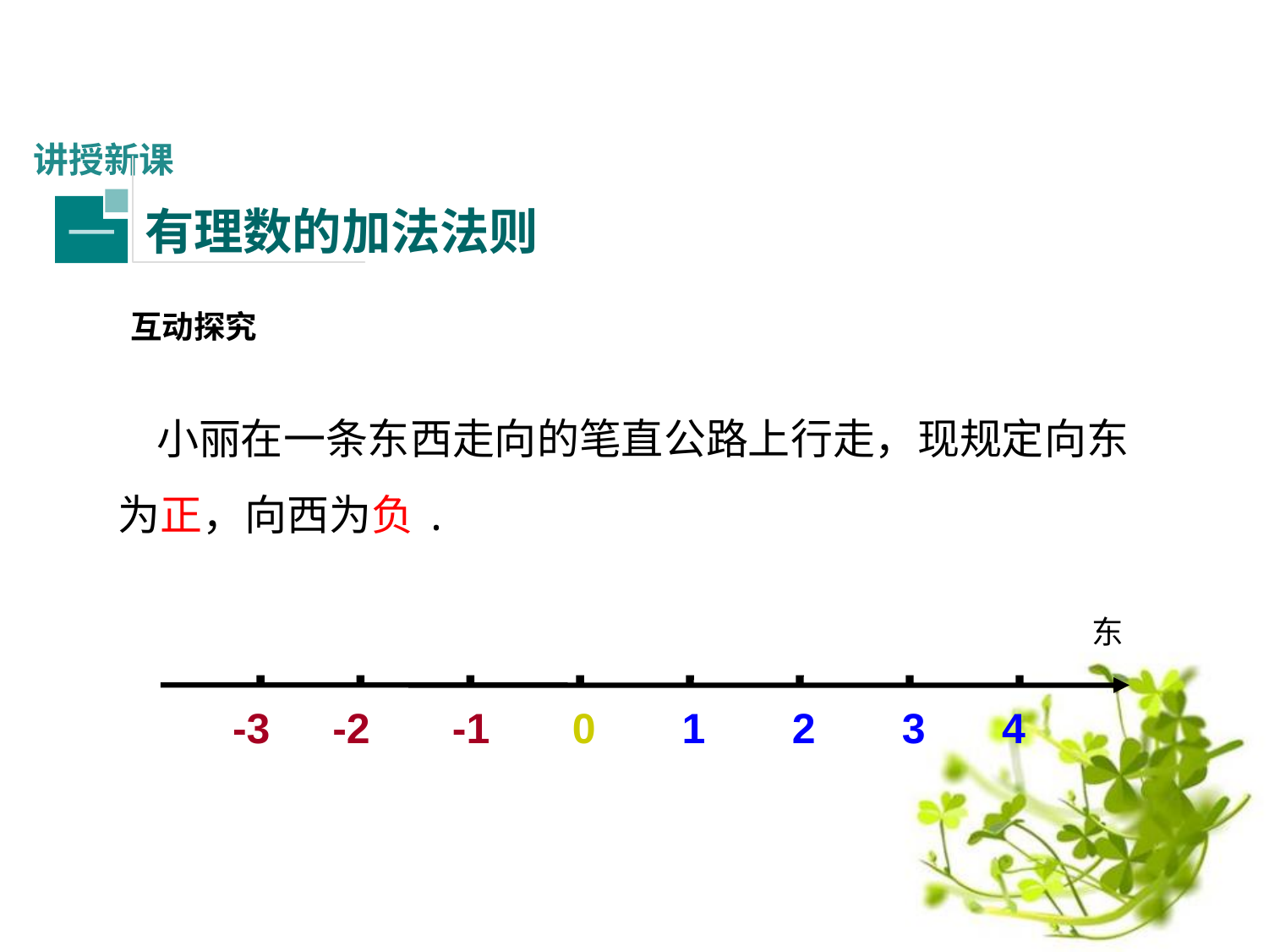

讲授新课

有理数的加法法则
一

互动探究
   小丽在一条东西走向的笔直公路上行走，现规定向东为正，向西为负.
东

-3
-2
-1
0
1
2
3
4